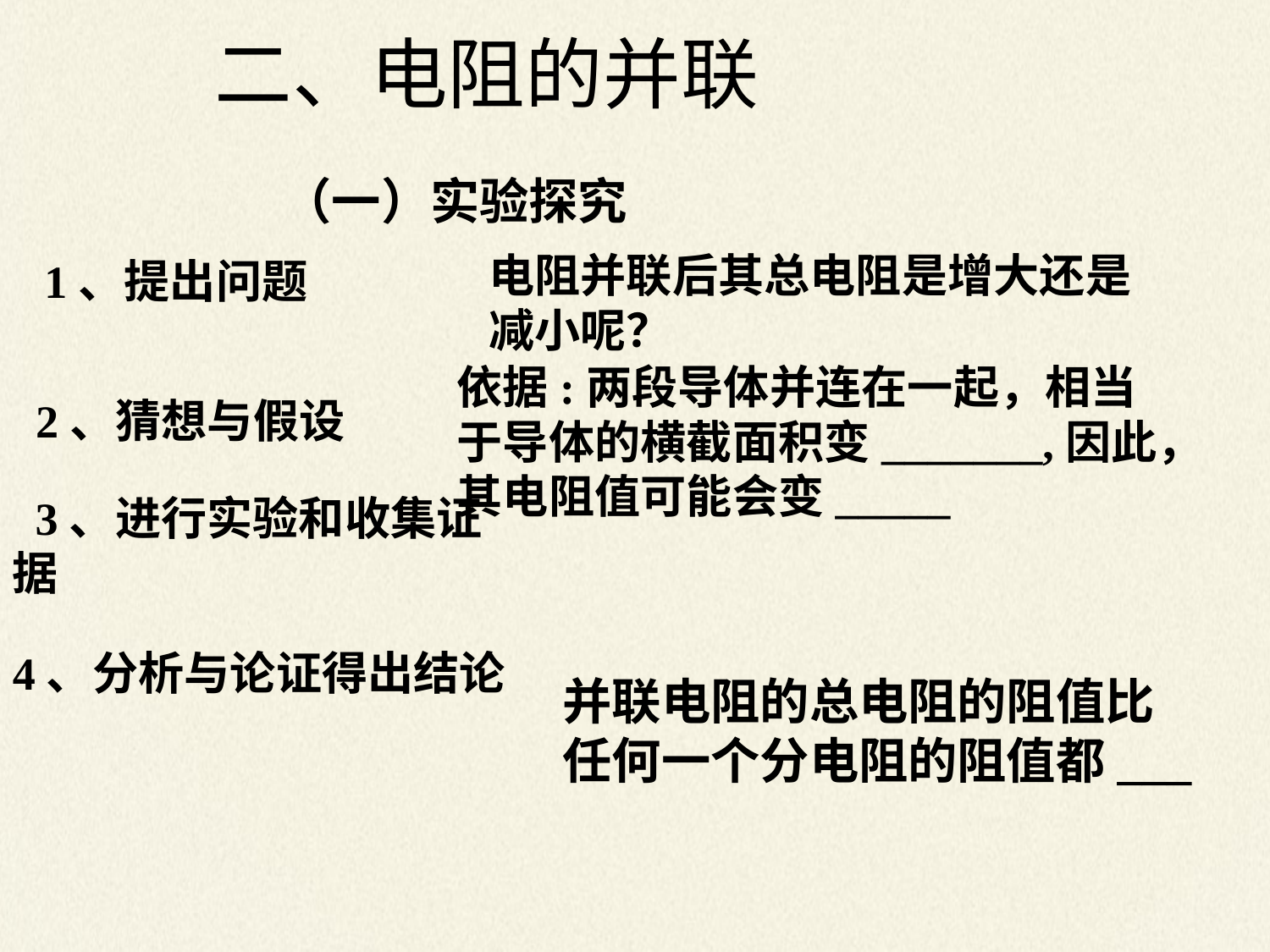

二、电阻的并联
（一）实验探究
1、提出问题
电阻并联后其总电阻是增大还是减小呢？
2、猜想与假设
依据:两段导体并连在一起，相当于导体的横截面积变_______,因此，其电阻值可能会变_____
  3、进行实验和收集证据
4、分析与论证得出结论
并联电阻的总电阻的阻值比
任何一个分电阻的阻值都___